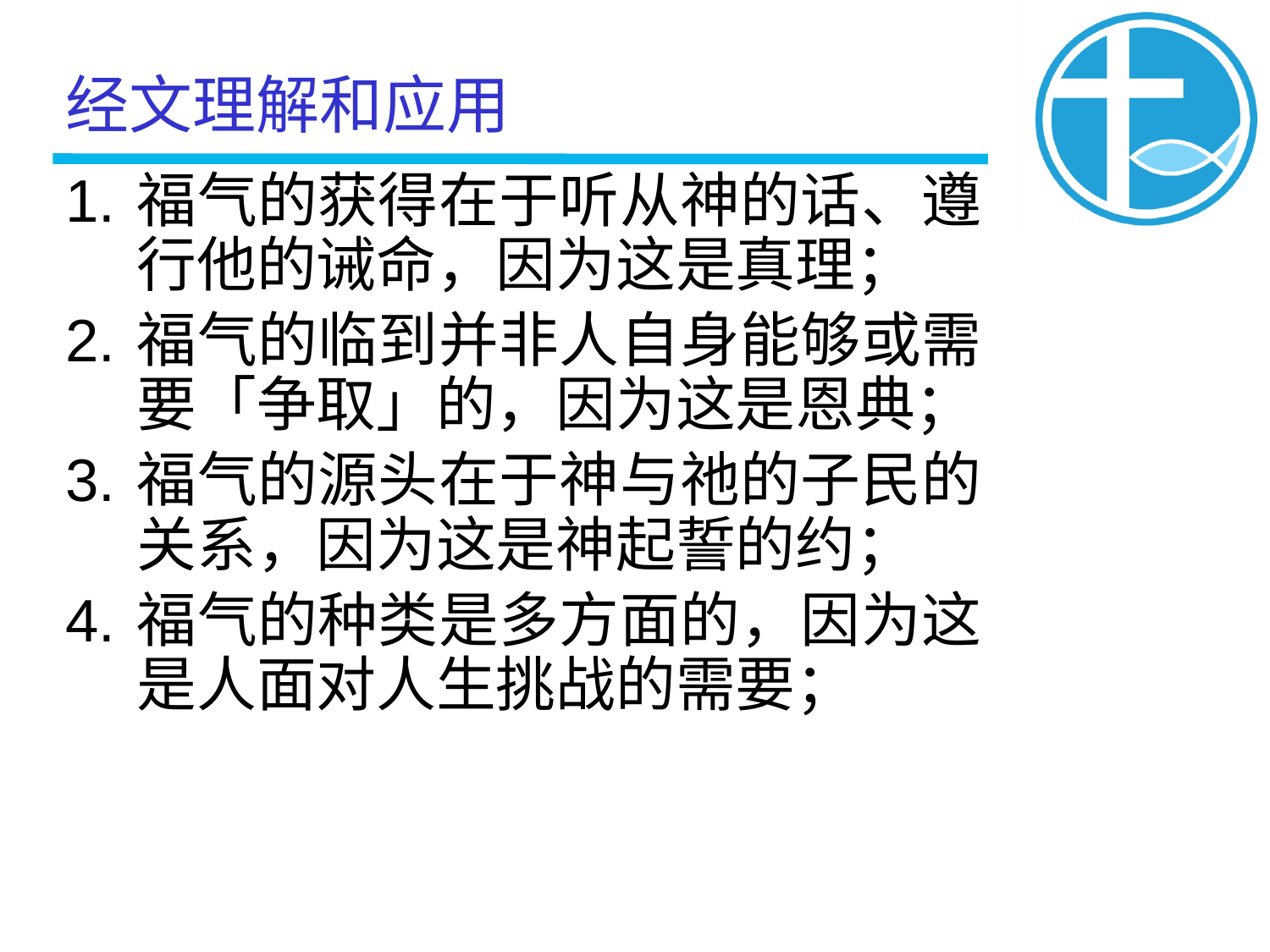

经文理解和应用
福气的获得在于听从神的话、遵行他的诫命，因为这是真理；
福气的临到并非人自身能够或需要「争取」的，因为这是恩典；
福气的源头在于神与祂的子民的关系，因为这是神起誓的约；
福气的种类是多方面的，因为这是人面对人生挑战的需要；